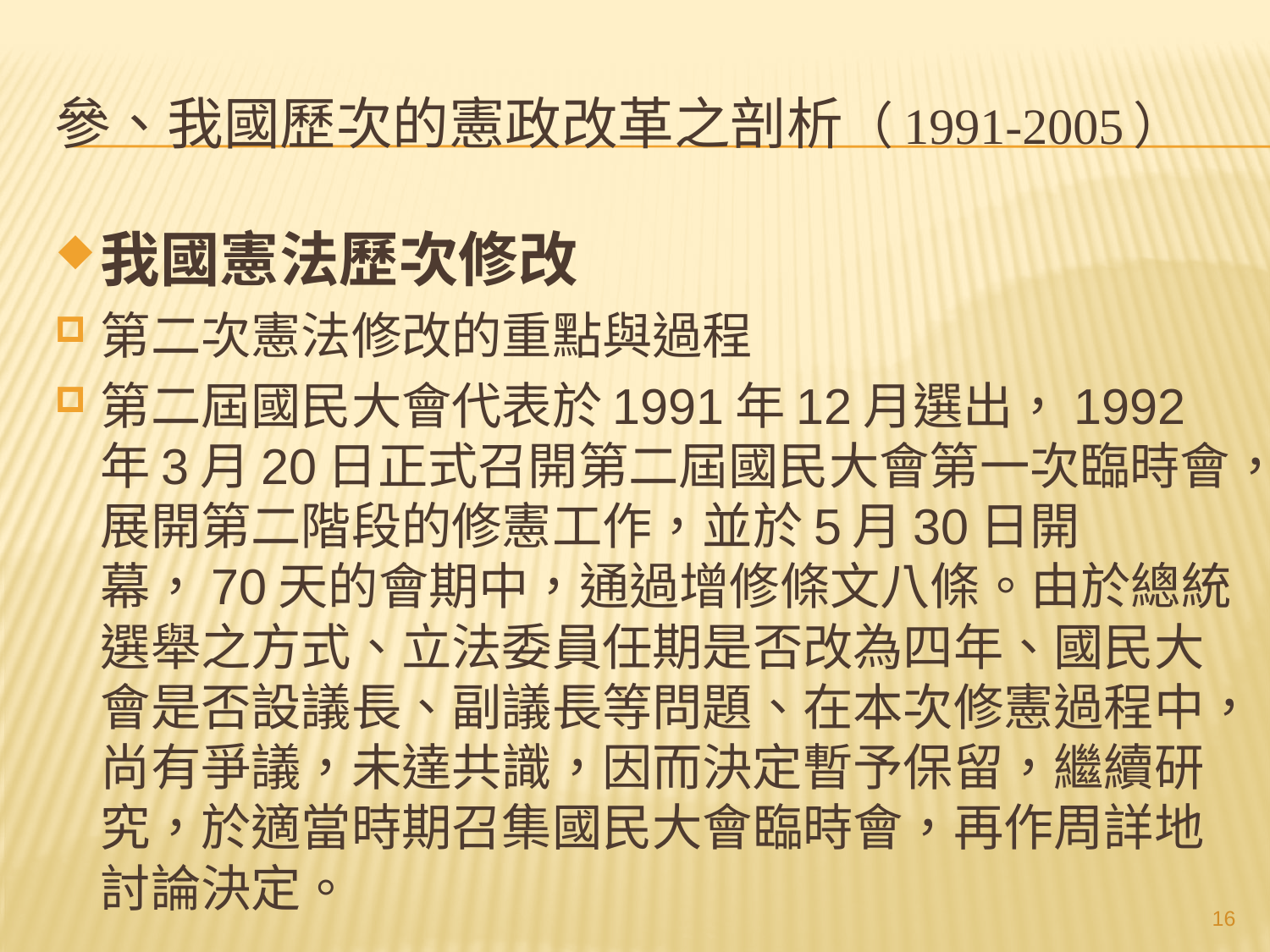

# 參、我國歷次的憲政改革之剖析（1991-2005）
我國憲法歷次修改
第二次憲法修改的重點與過程
第二屆國民大會代表於1991年12月選出，1992年3月20日正式召開第二屆國民大會第一次臨時會，展開第二階段的修憲工作，並於5月30日開幕，70天的會期中，通過增修條文八條。由於總統選舉之方式、立法委員任期是否改為四年、國民大會是否設議長、副議長等問題、在本次修憲過程中，尚有爭議，未達共識，因而決定暫予保留，繼續研究，於適當時期召集國民大會臨時會，再作周詳地討論決定。
16